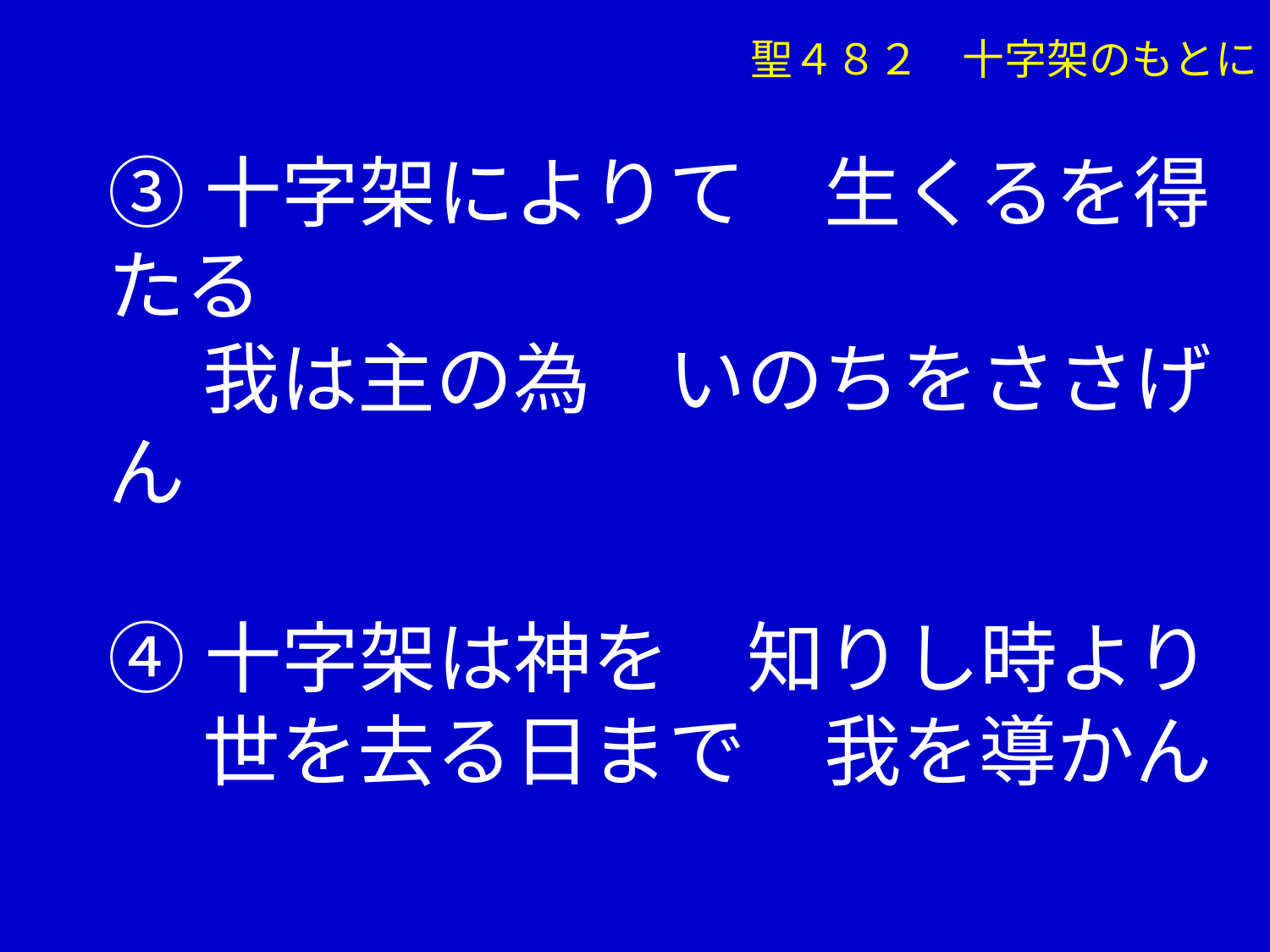

聖４８２　十字架のもとに
③十字架によりて　生くるを得たる
　 我は主の為　いのちをささげん

④十字架は神を　知りし時より
　 世を去る日まで　我を導かん